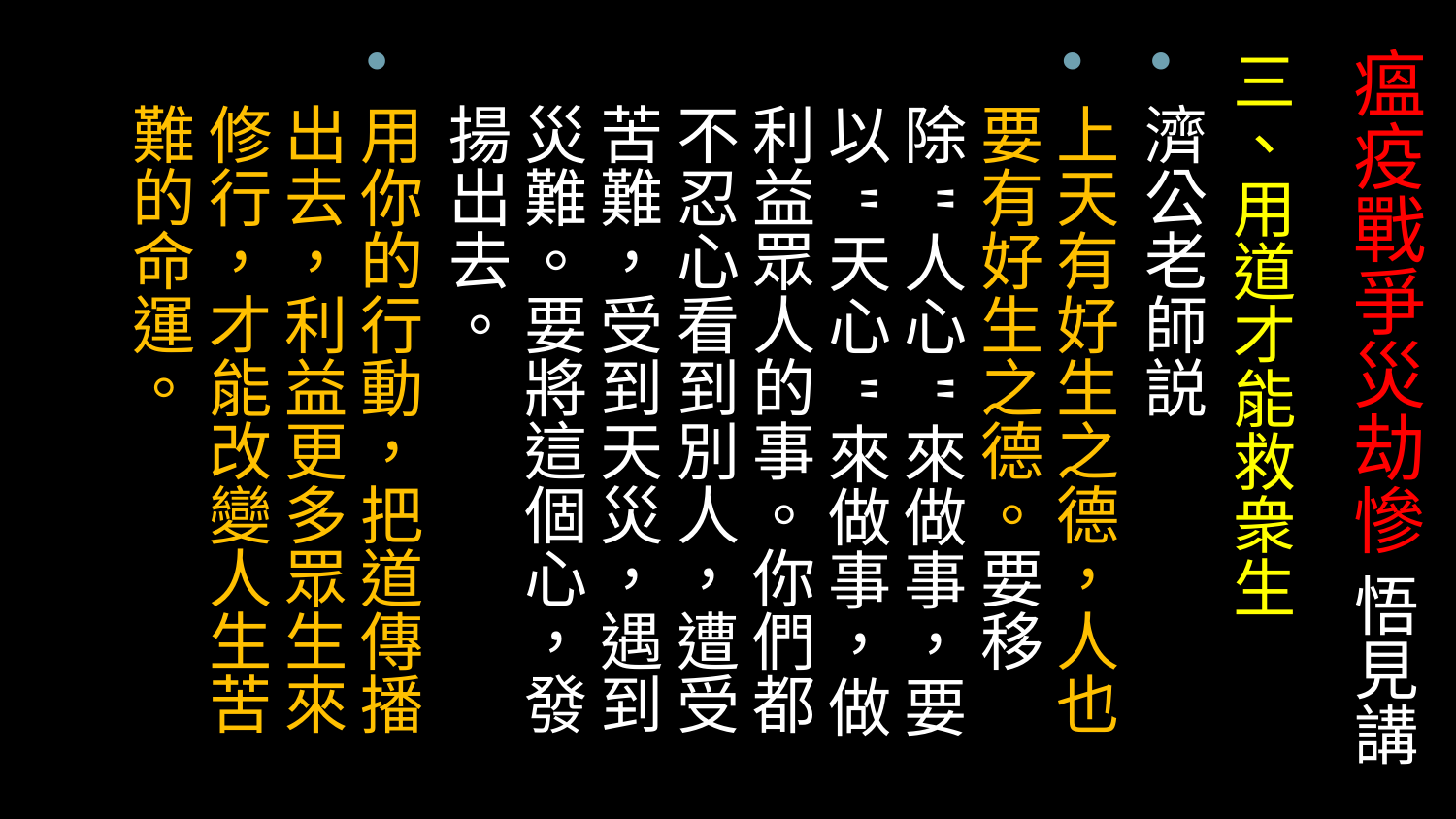

# 瘟疫戰爭災劫慘 悟見講
三、用道才能救衆生
濟公老師説
上天有好生之德，人也要有好生之德。要移除"人心"來做事，要以"天心"來做事，做利益眾人的事。你們都不忍心看到別人，遭受苦難，受到天災，遇到災難。要將這個心，發揚出去。
用你的行動，把道傳播出去，利益更多眾生來修行，才能改變人生苦難的命運。